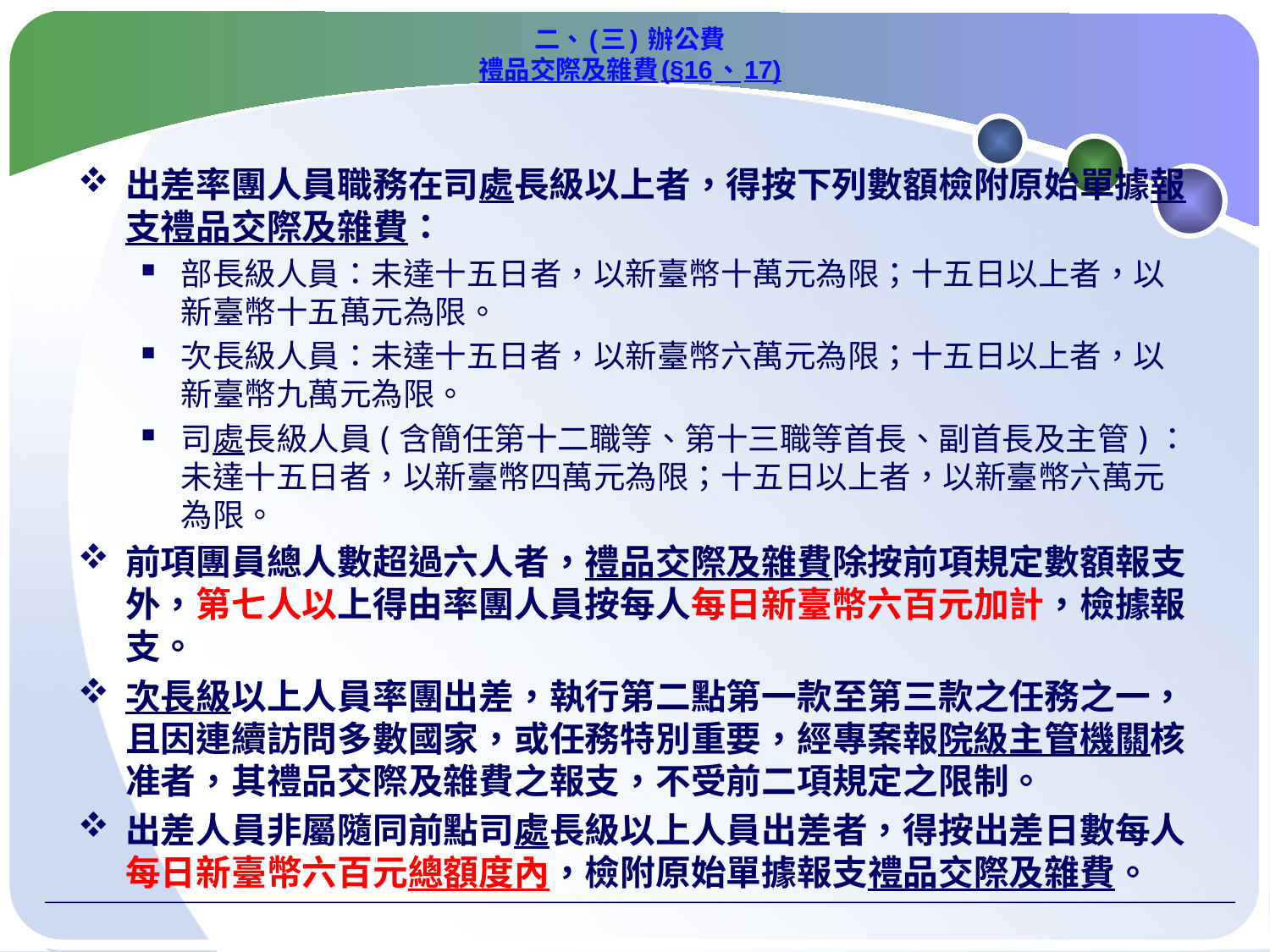

# 二、(三) 辦公費 禮品交際及雜費(§16、17)
出差率團人員職務在司處長級以上者，得按下列數額檢附原始單據報支禮品交際及雜費：
部長級人員：未達十五日者，以新臺幣十萬元為限；十五日以上者，以新臺幣十五萬元為限。
次長級人員：未達十五日者，以新臺幣六萬元為限；十五日以上者，以新臺幣九萬元為限。
司處長級人員(含簡任第十二職等、第十三職等首長、副首長及主管)：未達十五日者，以新臺幣四萬元為限；十五日以上者，以新臺幣六萬元為限。
前項團員總人數超過六人者，禮品交際及雜費除按前項規定數額報支外，第七人以上得由率團人員按每人每日新臺幣六百元加計，檢據報支。
次長級以上人員率團出差，執行第二點第一款至第三款之任務之一，且因連續訪問多數國家，或任務特別重要，經專案報院級主管機關核准者，其禮品交際及雜費之報支，不受前二項規定之限制。
出差人員非屬隨同前點司處長級以上人員出差者，得按出差日數每人每日新臺幣六百元總額度內，檢附原始單據報支禮品交際及雜費。